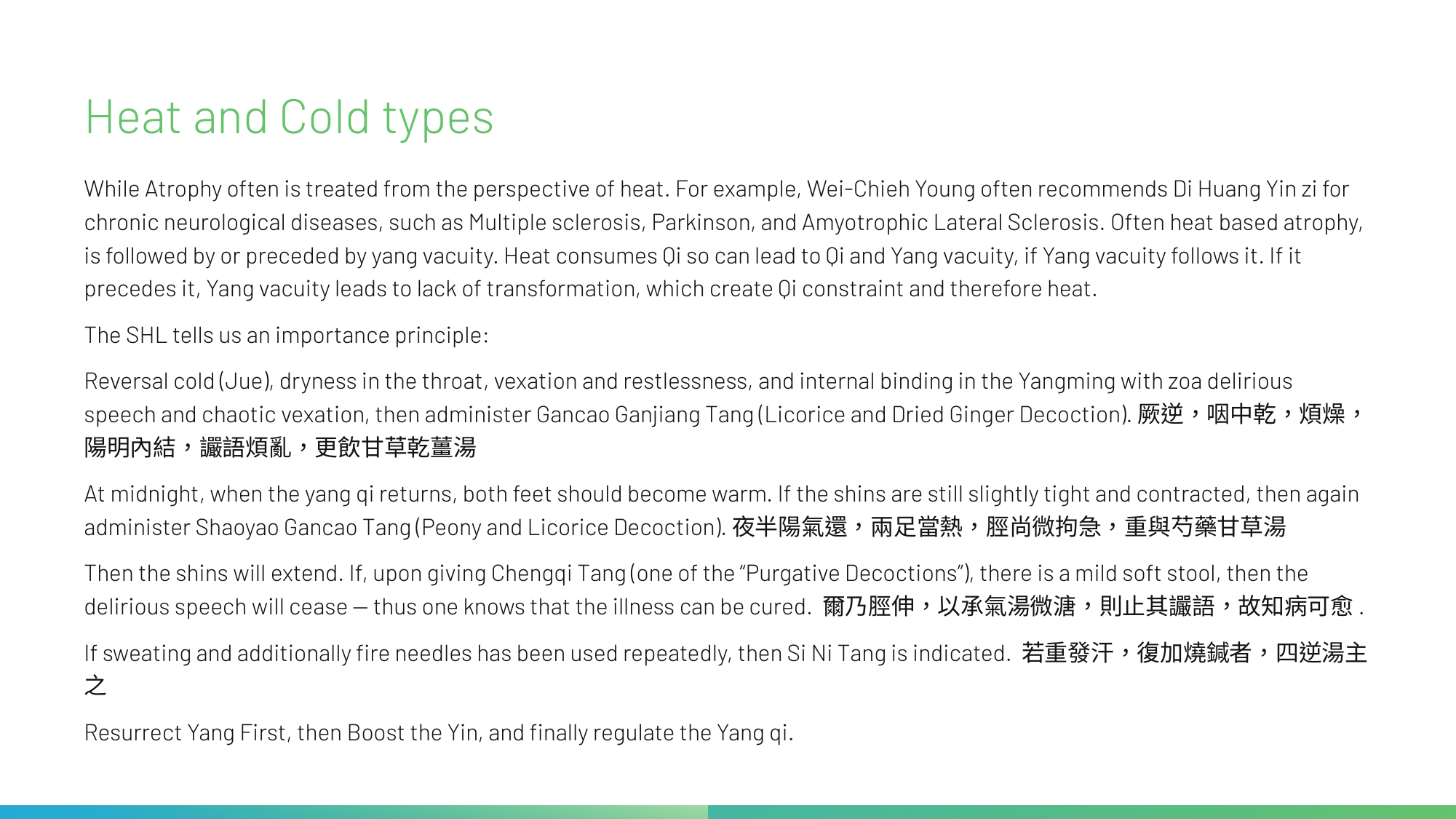

# Heat and Cold types
While Atrophy often is treated from the perspective of heat. For example, Wei-Chieh Young often recommends Di Huang Yin zi for chronic neurological diseases, such as Multiple sclerosis, Parkinson, and Amyotrophic Lateral Sclerosis. Often heat based atrophy, is followed by or preceded by yang vacuity. Heat consumes Qi so can lead to Qi and Yang vacuity, if Yang vacuity follows it. If it precedes it, Yang vacuity leads to lack of transformation, which create Qi constraint and therefore heat.
The SHL tells us an importance principle:
Reversal cold (Jue), dryness in the throat, vexation and restlessness, and internal binding in the Yangming with zoa delirious speech and chaotic vexation, then administer Gancao Ganjiang Tang (Licorice and Dried Ginger Decoction).厥逆，咽中乾，煩燥，陽明內結，讝語煩亂，更飲甘草乾薑湯
At midnight, when the yang qi returns, both feet should become warm. If the shins are still slightly tight and contracted, then again administer Shaoyao Gancao Tang (Peony and Licorice Decoction).夜半陽氣還，兩足當熱，脛尚微拘急，重與芍藥甘草湯
Then the shins will extend. If, upon giving Chengqi Tang (one of the “Purgative Decoctions”), there is a mild soft stool, then the delirious speech will cease — thus one knows that the illness can be cured. 爾乃脛伸，以承氣湯微溏，則止其讝語，故知病可愈.
If sweating and additionally fire needles has been used repeatedly, then Si Ni Tang is indicated. 若重發汗，復加燒鍼者，四逆湯主之
Resurrect Yang First, then Boost the Yin, and finally regulate the Yang qi.